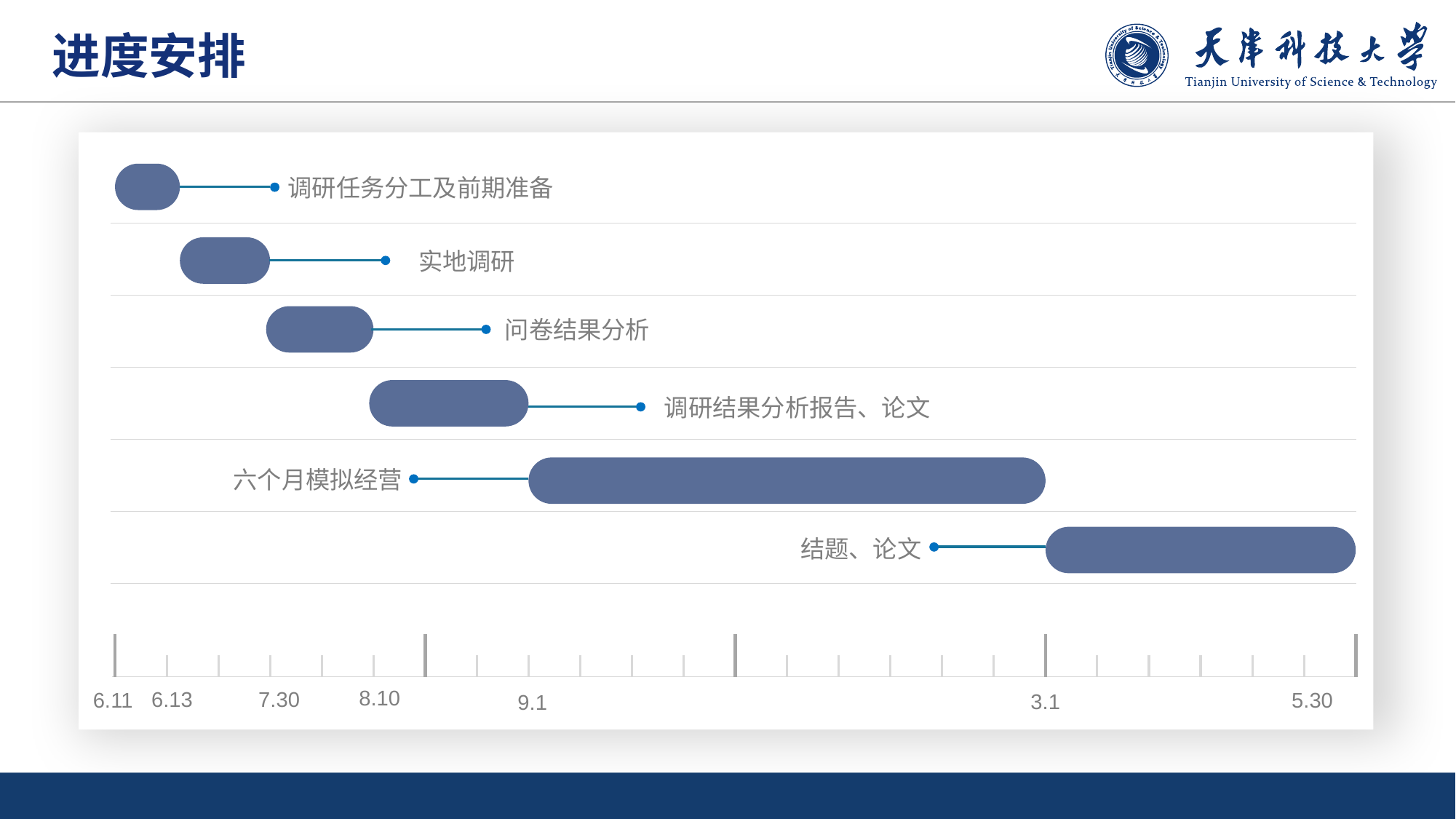

进度安排

调研任务分工及前期准备

实地调研

问卷结果分析

调研结果分析报告、论文

六个月模拟经营

结题、论文

8.10
7.30
6.13
6.11
5.30
3.1
9.1